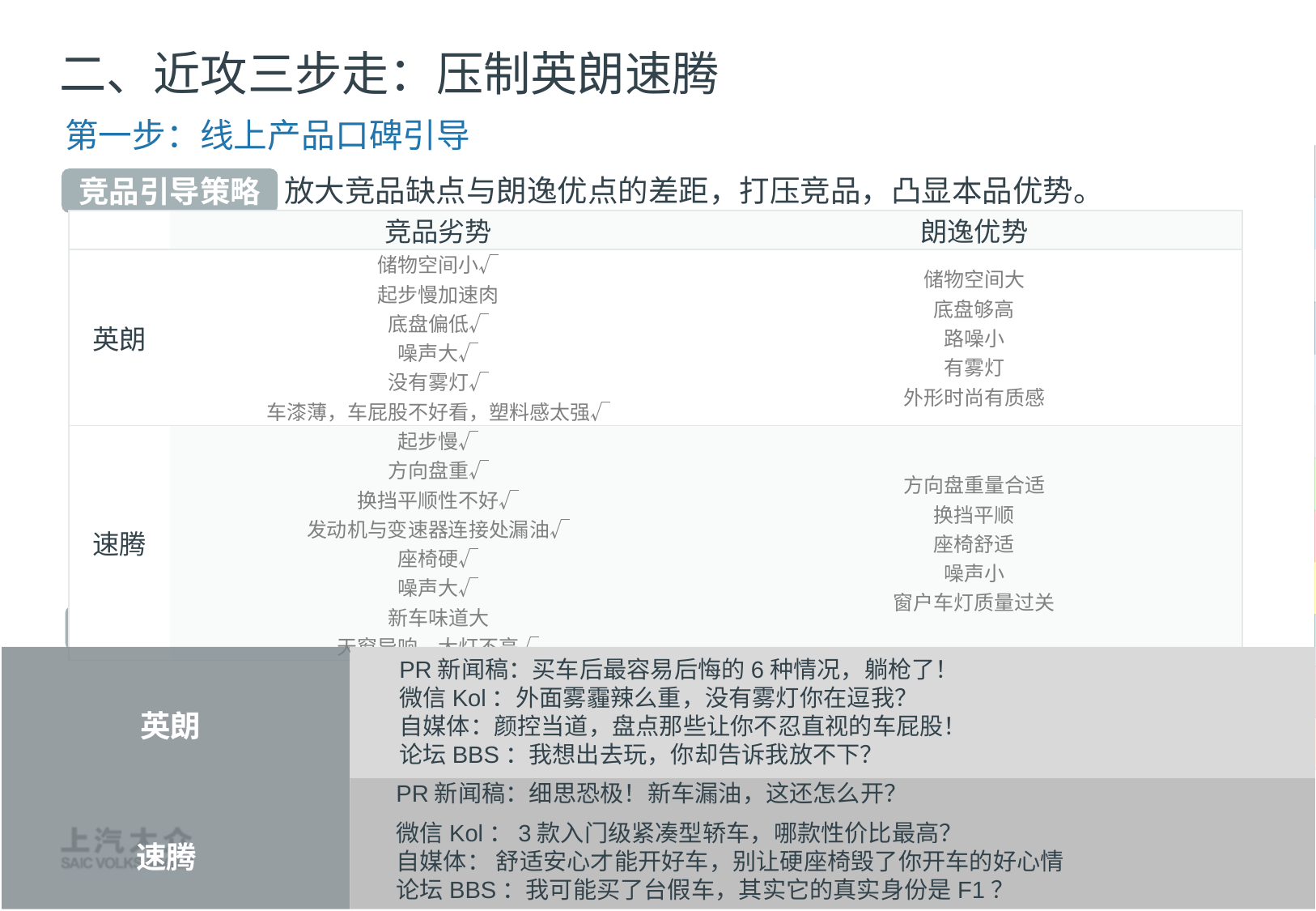

# 二、近攻三步走：压制英朗速腾
第一步：线上产品口碑引导
竞品引导策略
放大竞品缺点与朗逸优点的差距，打压竞品，凸显本品优势。
|  | 竞品劣势 | 朗逸优势 |
| --- | --- | --- |
| 英朗 | 储物空间小√ 起步慢加速肉 底盘偏低√ 噪声大√ 没有雾灯√ 车漆薄，车屁股不好看，塑料感太强√ | 储物空间大 底盘够高 路噪小 有雾灯 外形时尚有质感 |
| 速腾 | 起步慢√ 方向盘重√ 换挡平顺性不好√ 发动机与变速器连接处漏油√ 座椅硬√ 噪声大√ 新车味道大 天窗异响，大灯不亮√ | 方向盘重量合适 换挡平顺 座椅舒适 噪声小 窗户车灯质量过关 |
竞品引导战术

PR新闻稿：买车后最容易后悔的6种情况，躺枪了！
微信Kol：外面雾霾辣么重，没有雾灯你在逗我？
自媒体：颜控当道，盘点那些让你不忍直视的车屁股！
论坛BBS：我想出去玩，你却告诉我放不下？

英朗
PR新闻稿：细思恐极！新车漏油，这还怎么开？
微信Kol：3款入门级紧凑型轿车，哪款性价比最高？
自媒体： 舒适安心才能开好车，别让硬座椅毁了你开车的好心情
论坛BBS：我可能买了台假车，其实它的真实身份是F1？

速腾